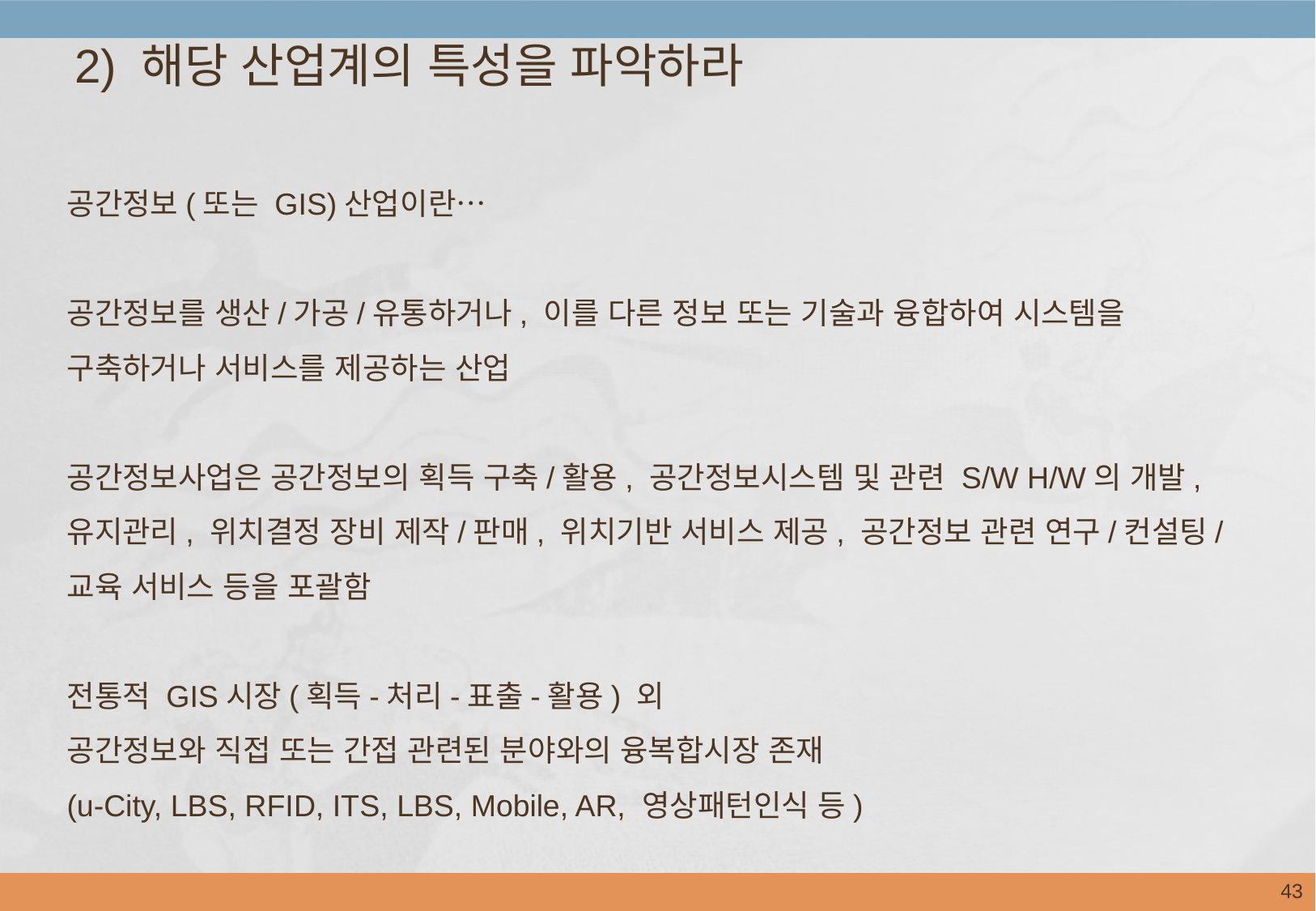

2) 해당 산업계의 특성을 파악하라
공간정보(또는 GIS)산업이란…

공간정보를 생산/가공/유통하거나, 이를 다른 정보 또는 기술과 융합하여 시스템을 구축하거나 서비스를 제공하는 산업

공간정보사업은 공간정보의 획득 구축/활용, 공간정보시스템 및 관련 S/W H/W의 개발, 유지관리, 위치결정 장비 제작/판매, 위치기반 서비스 제공, 공간정보 관련 연구/컨설팅/교육 서비스 등을 포괄함

전통적 GIS시장(획득-처리-표출-활용) 외
공간정보와 직접 또는 간접 관련된 분야와의 융복합시장 존재
(u-City, LBS, RFID, ITS, LBS, Mobile, AR, 영상패턴인식 등)
43